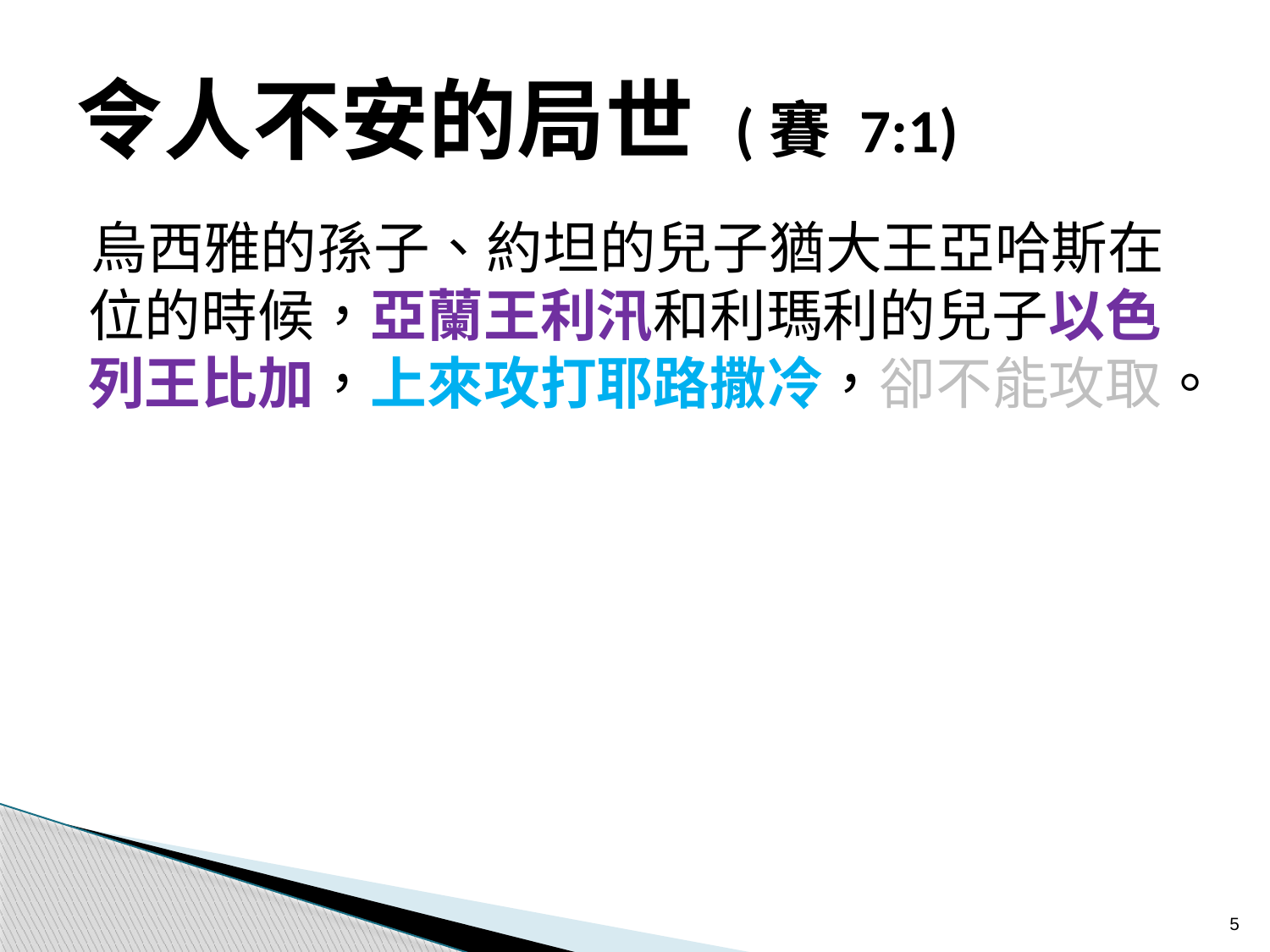

# 令人不安的局世 (賽 7:1)
烏西雅的孫子、約坦的兒子猶大王亞哈斯在位的時候，亞蘭王利汛和利瑪利的兒子以色列王比加，上來攻打耶路撒冷，卻不能攻取。
5